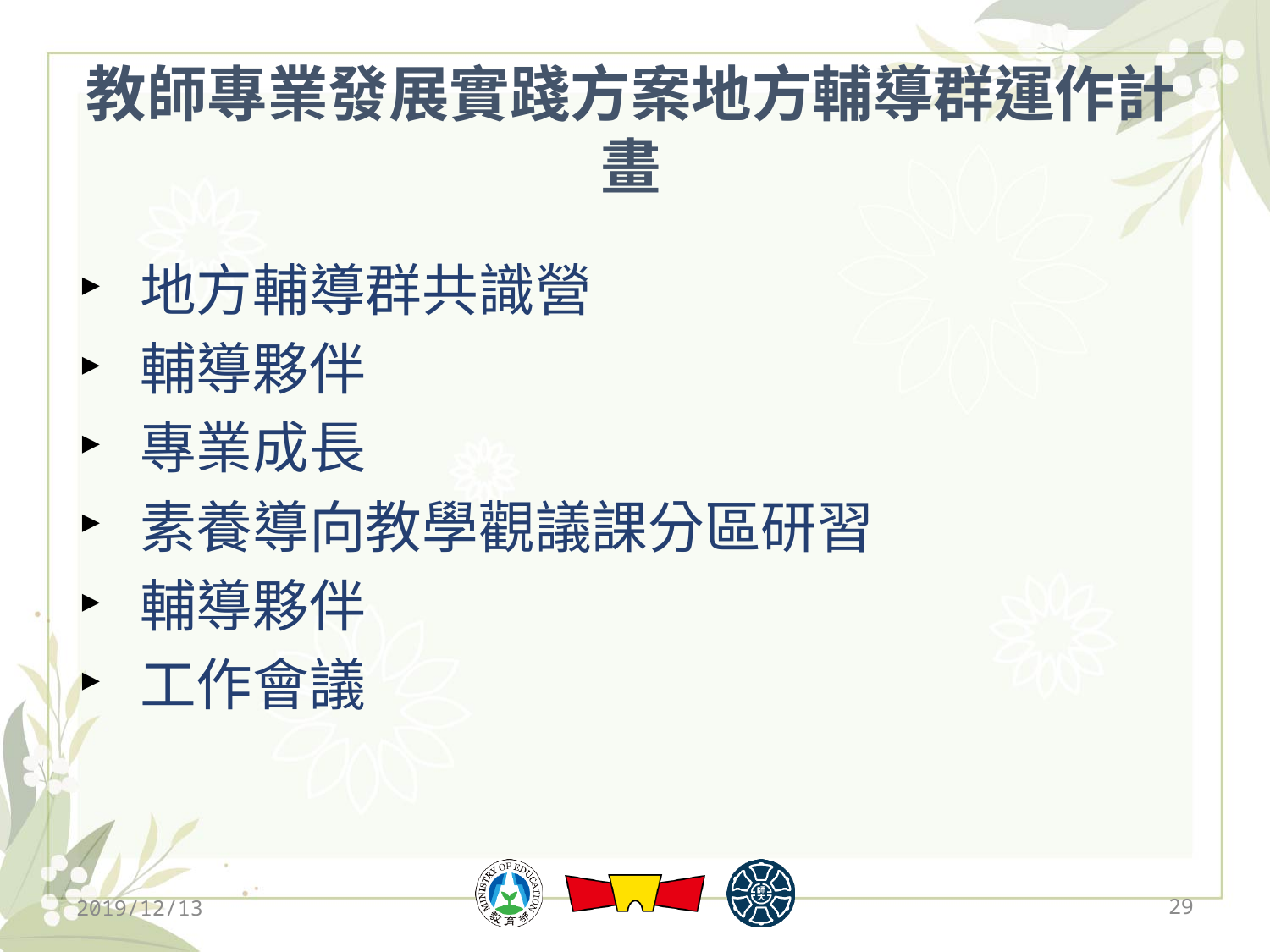

# 教師專業發展實踐方案地方輔導群運作計畫
地方輔導群共識營
輔導夥伴
專業成長
素養導向教學觀議課分區研習
輔導夥伴
工作會議
2019/12/13
29